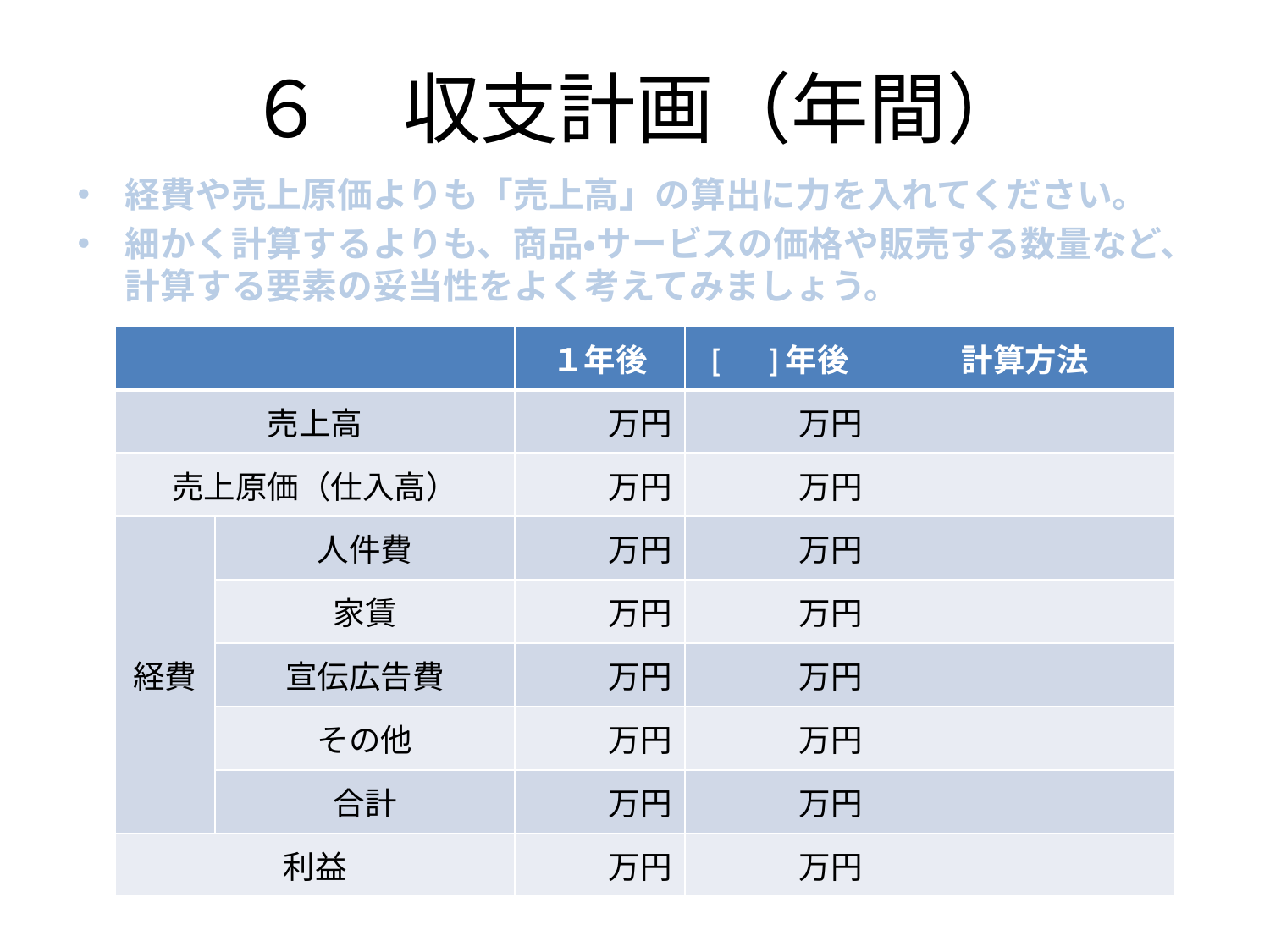

６　収支計画（年間）
経費や売上原価よりも「売上高」の算出に力を入れてください。
細かく計算するよりも、商品・サービスの価格や販売する数量など、計算する要素の妥当性をよく考えてみましょう。
|  |  | １年後 | [　]年後 | 計算方法 |
| --- | --- | --- | --- | --- |
| 売上高 |  | 万円 | 万円 |  |
| 売上原価（仕入高） |  | 万円 | 万円 |  |
| 経費 | 人件費 | 万円 | 万円 |  |
|  | 家賃 | 万円 | 万円 |  |
|  | 宣伝広告費 | 万円 | 万円 |  |
|  | その他 | 万円 | 万円 |  |
|  | 合計 | 万円 | 万円 |  |
| 利益 |  | 万円 | 万円 |  |